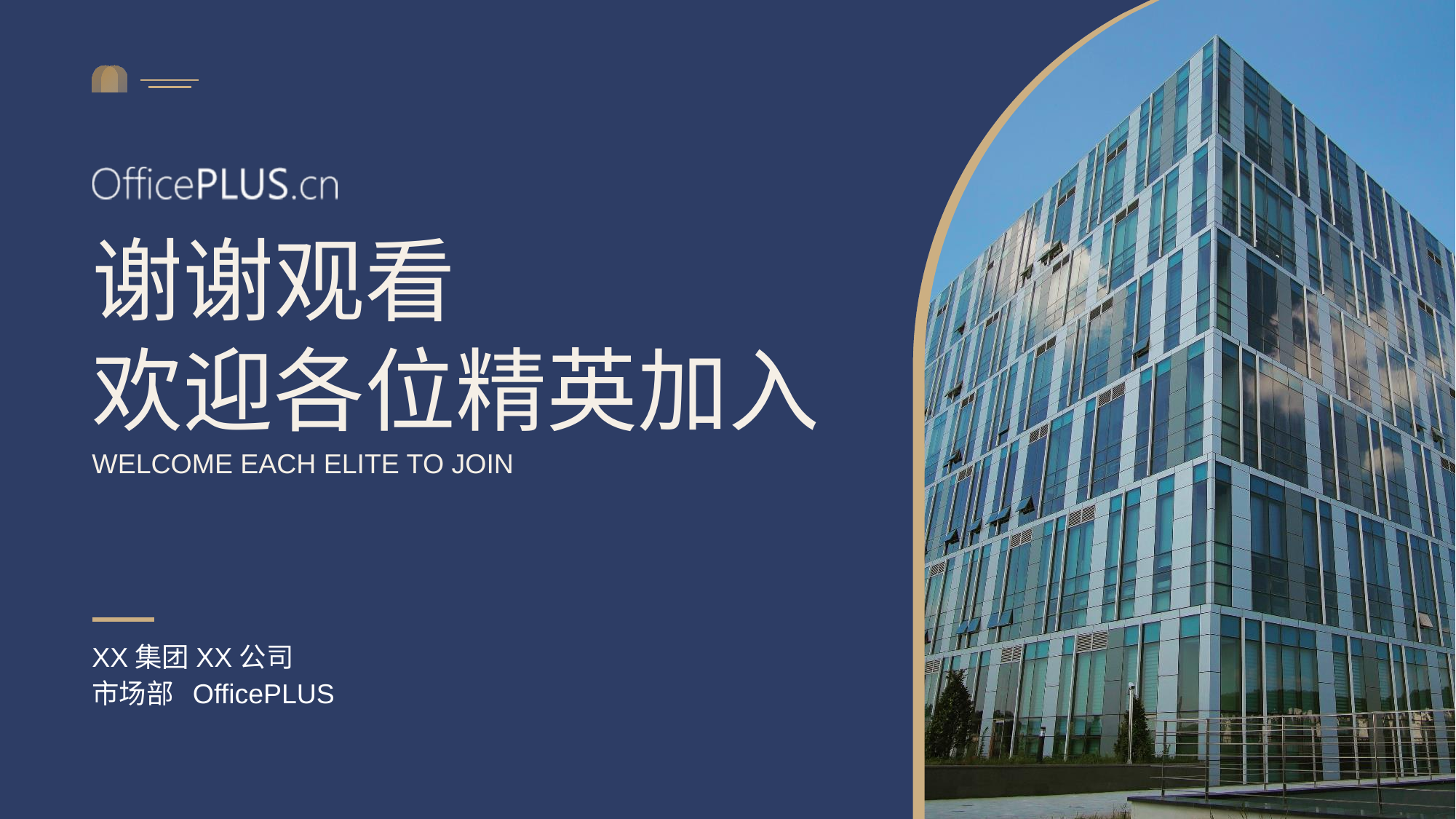

谢谢观看
欢迎各位精英加入
WELCOME EACH ELITE TO JOIN
XX集团XX公司
市场部  OfficePLUS